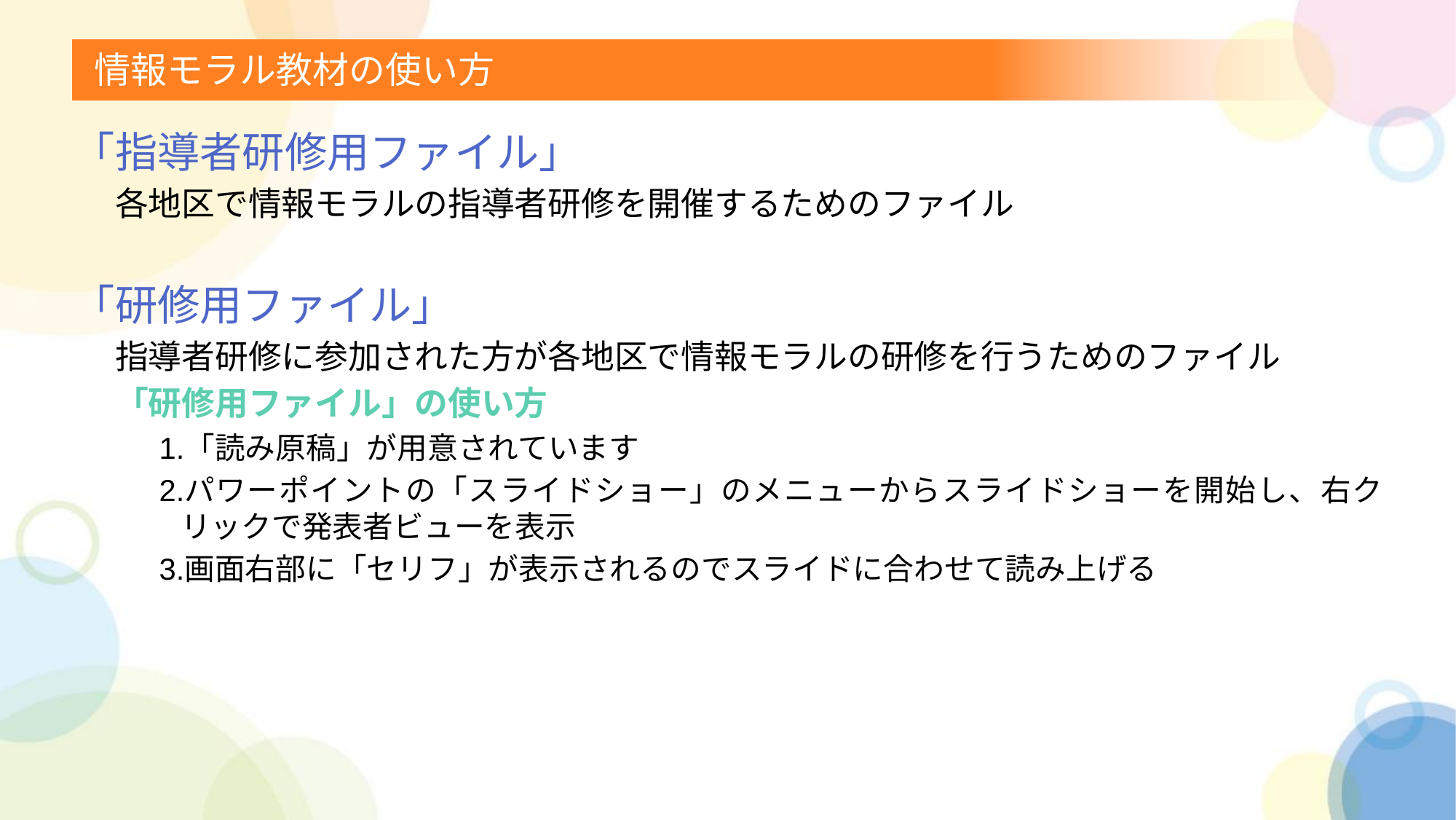

# 情報モラル教材の使い方
「指導者研修用ファイル」
各地区で情報モラルの指導者研修を開催するためのファイル

「研修用ファイル」
指導者研修に参加された方が各地区で情報モラルの研修を行うためのファイル
「研修用ファイル」の使い方
「読み原稿」が用意されています
パワーポイントの「スライドショー」のメニューからスライドショーを開始し、右クリックで発表者ビューを表示
画面右部に「セリフ」が表示されるのでスライドに合わせて読み上げる